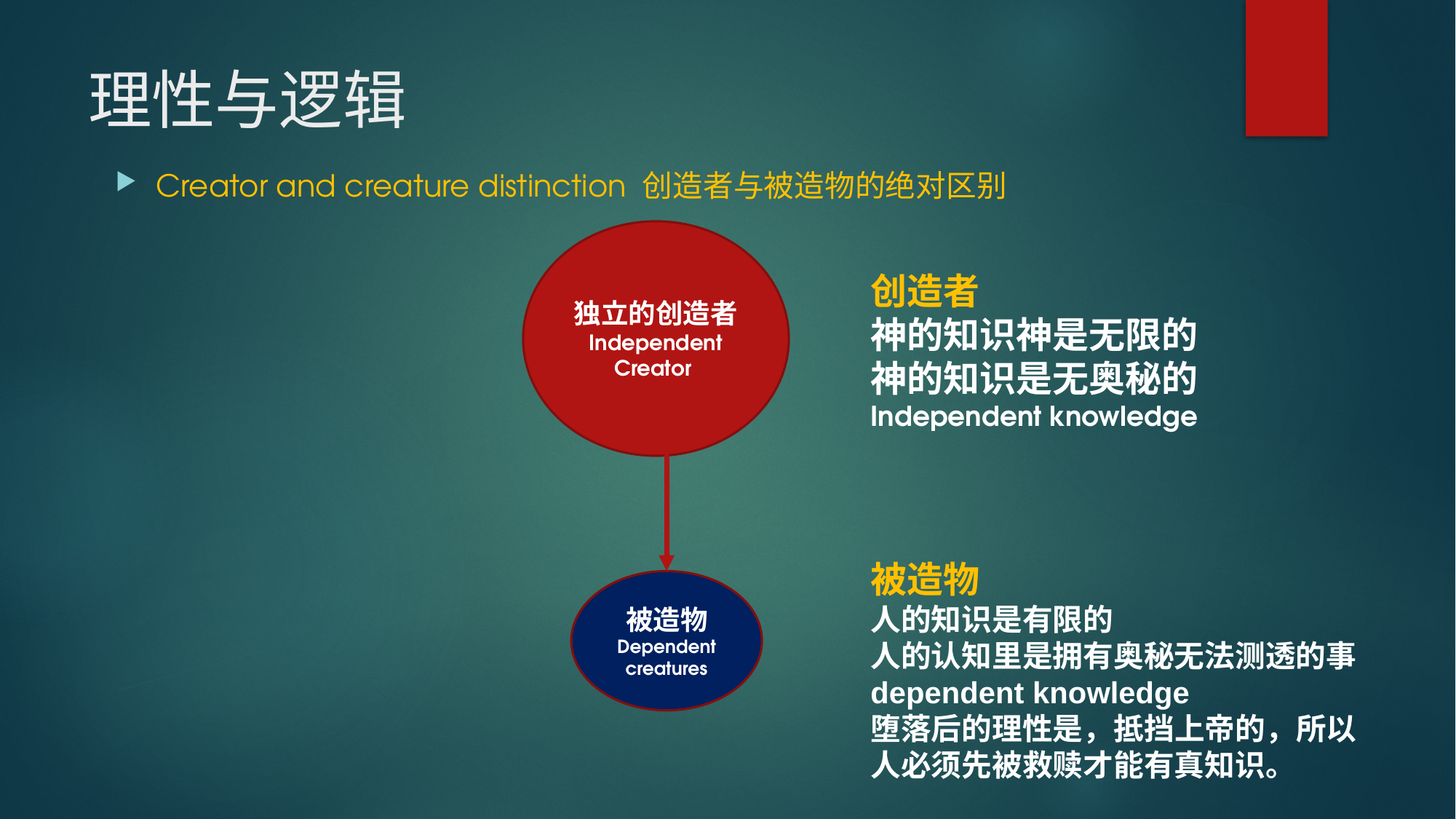

# 理性与逻辑
Creator and creature distinction 创造者与被造物的绝对区别
独立的创造者 Independent Creator
创造者
神的知识神是无限的
神的知识是无奥秘的
Independent knowledge
被造物
人的知识是有限的
人的认知里是拥有奥秘无法测透的事
dependent knowledge
堕落后的理性是，抵挡上帝的，所以人必须先被救赎才能有真知识。
被造物
Dependent creatures